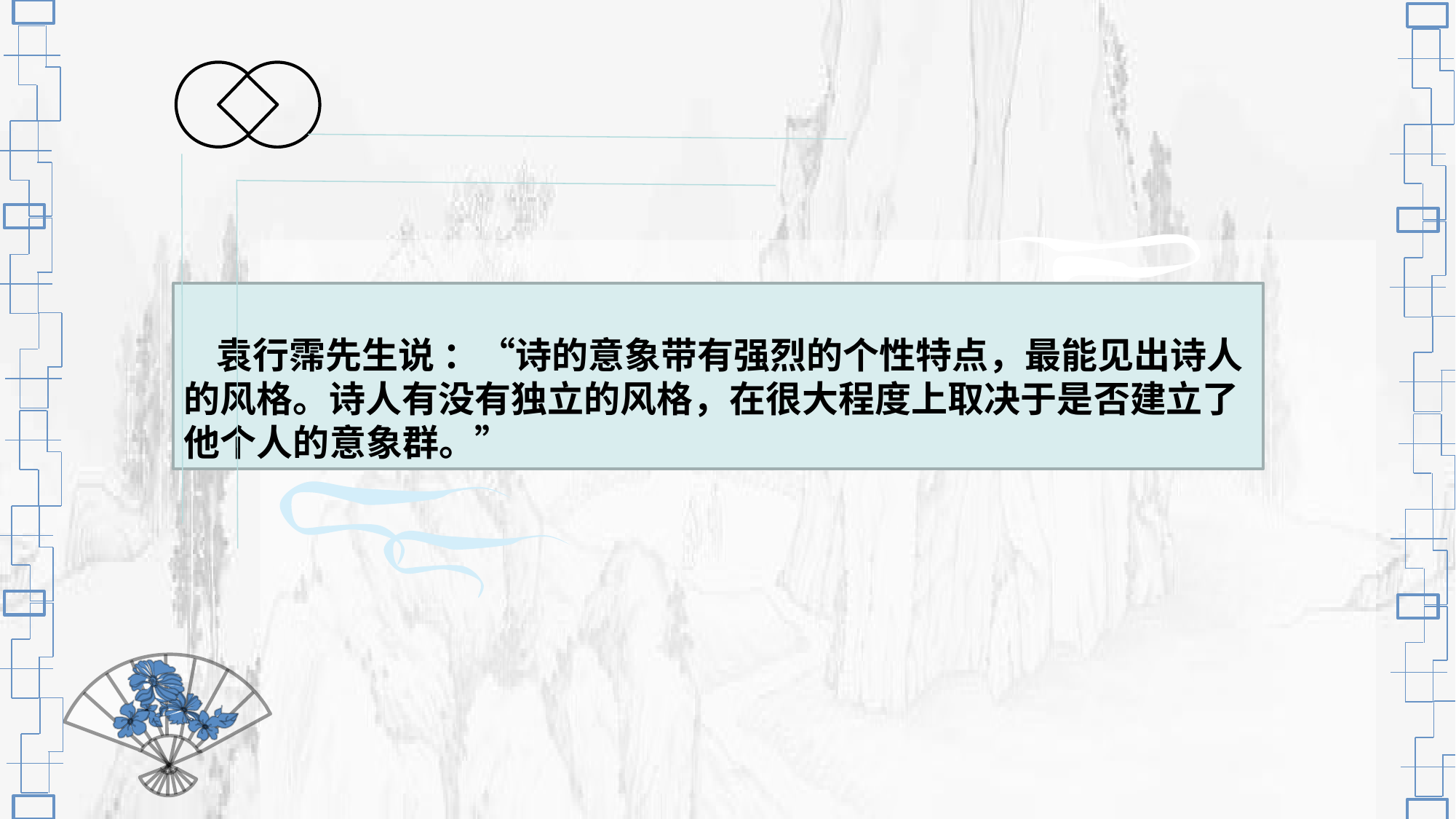

袁行霈先生说 ：“诗的意象带有强烈的个性特点，最能见出诗人的风格。诗人有没有独立的风格，在很大程度上取决于是否建立了他个人的意象群。”